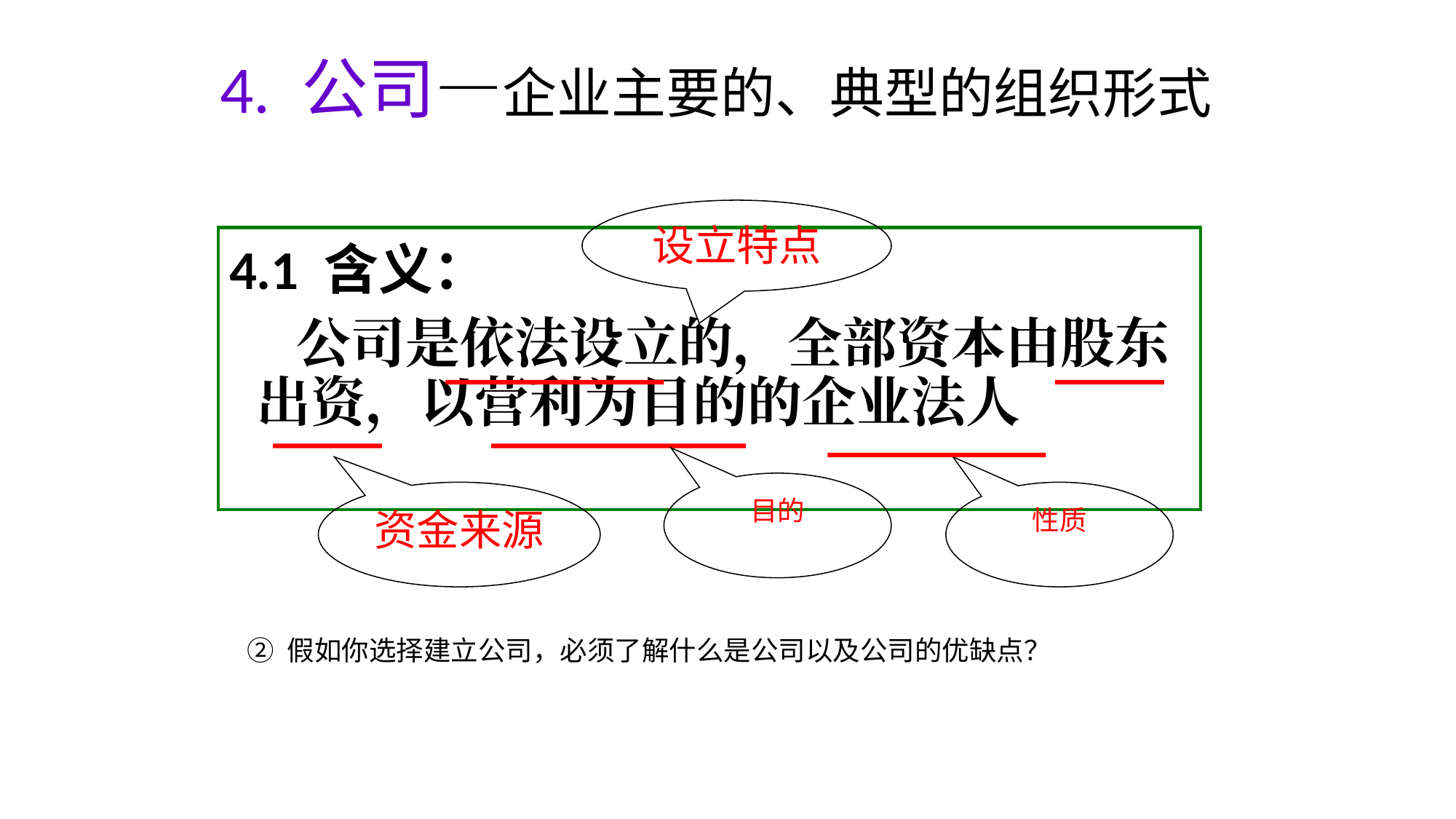

# 4. 公司—企业主要的、典型的组织形式
设立特点

4.1 含义：
    公司是依法设立的，全部资本由股东出资，以营利为目的的企业法人

目的
资金来源
性质
② 假如你选择建立公司，必须了解什么是公司以及公司的优缺点？